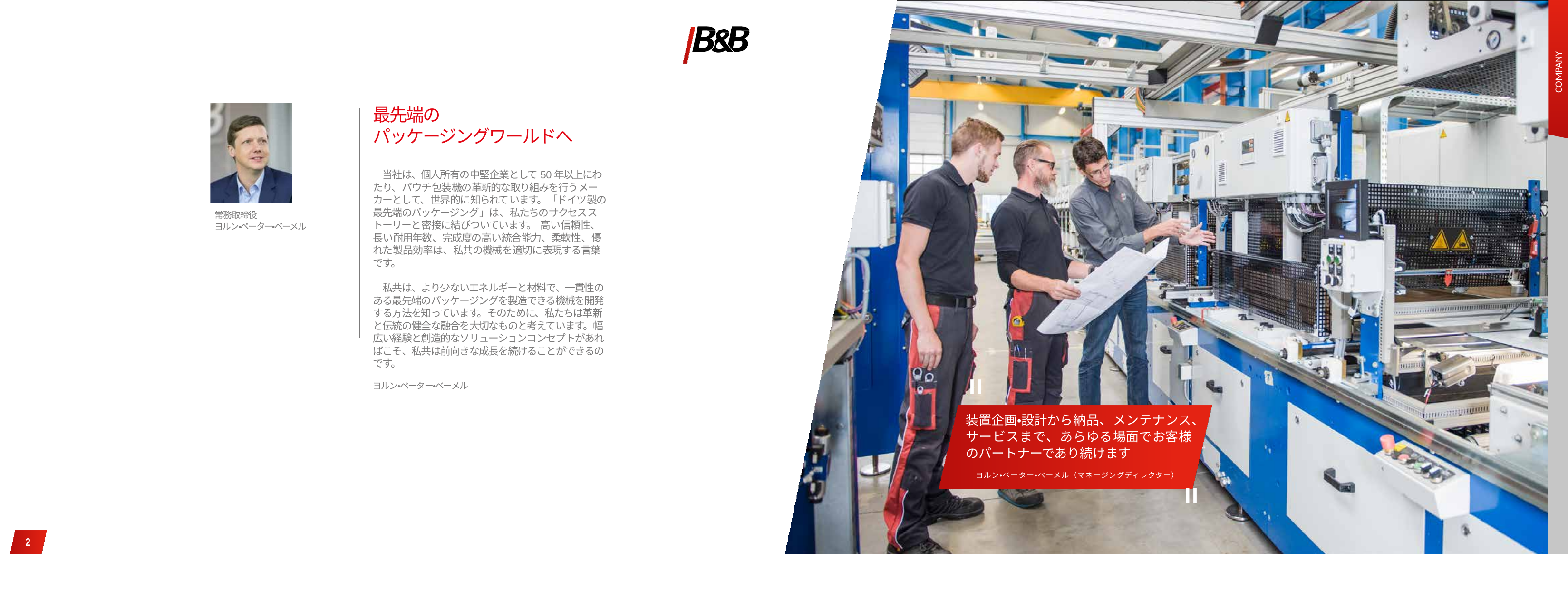

COMPANY

# 最先端の パッケージングワールドへ 　当社は、個人所有の中堅企業として50年以上にわたり、パウチ包装機の革新的な取り組みを行うメーカーとして、世界的に知られています。「ドイツ製の最先端のパッケージング」は、私たちのサクセスストーリーと密接に結びついています。  高い信頼性、長い耐用年数、完成度の高い統合能力、柔軟性、優れた製品効率は、私共の機械を適切に表現する言葉です。 　私共は、より少ないエネルギーと材料で、一貫性のある最先端のパッケージングを製造できる機械を開発する方法を知っています。そのために、私たちは革新と伝統の健全な融合を大切なものと考えています。幅広い経験と創造的なソリューションコンセプトがあればこそ、私共は前向きな成長を続けることができるのです。 ヨルン・ペーター・ベーメル

常務取締役
ヨルン・ペーター・ベーメル

"

装置企画・設計から納品、メンテナンス、サービスまで、あらゆる場面でお客様のパートナーであり続けます
ヨルン・ペーター・ベーメル（マネージングディレクター）

"

2